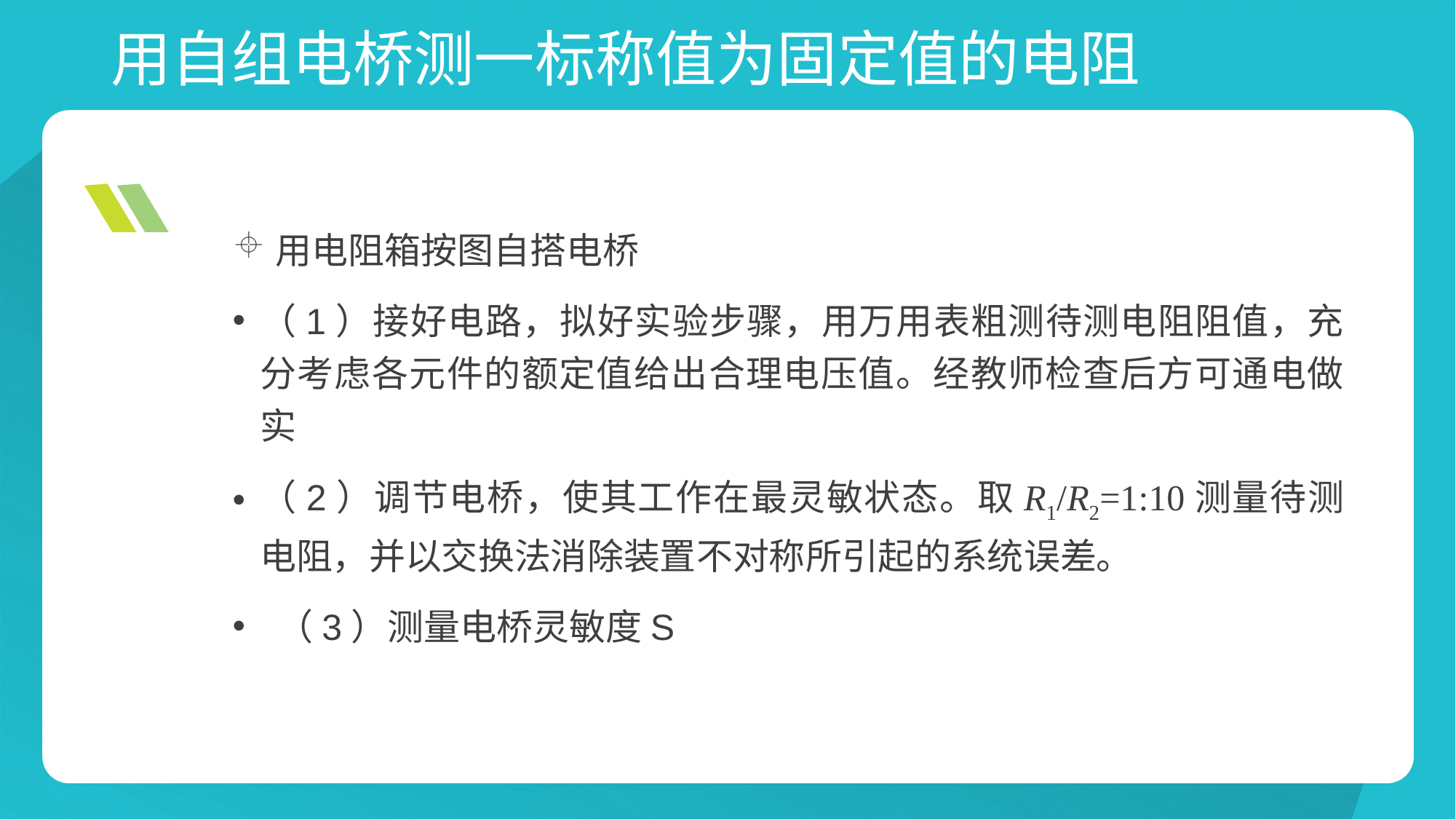

# 用自组电桥测一标称值为固定值的电阻

用电阻箱按图自搭电桥
（1）接好电路，拟好实验步骤，用万用表粗测待测电阻阻值，充分考虑各元件的额定值给出合理电压值。经教师检查后方可通电做实
（2）调节电桥，使其工作在最灵敏状态。取R1/R2=1:10测量待测电阻，并以交换法消除装置不对称所引起的系统误差。
 （3）测量电桥灵敏度S